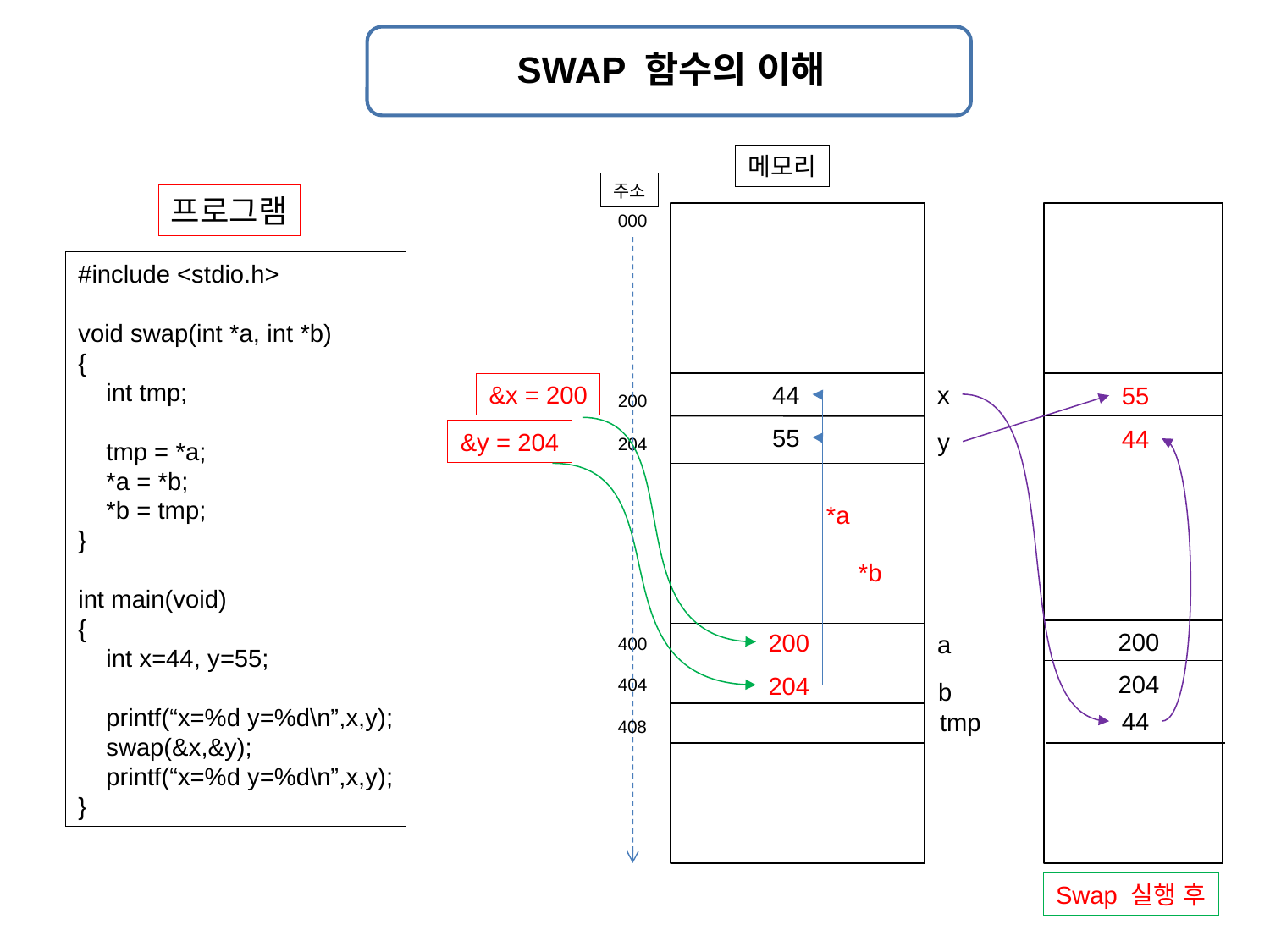

SWAP 함수의 이해
메모리
주소
프로그램
000

#include <stdio.h>

void swap(int *a, int *b)
{
    int tmp;

    tmp = *a;
    *a = *b;
    *b = tmp;
}

int main(void)
{
    int x=44, y=55;

    printf(“x=%d y=%d\n”,x,y);
    swap(&x,&y);
    printf(“x=%d y=%d\n”,x,y);
}
&x = 200
44
x
55
200
55
44
&y = 204
y
204
*a
*b
200
200
a
400
204
204
404
b
44
tmp
408
Swap 실행 후